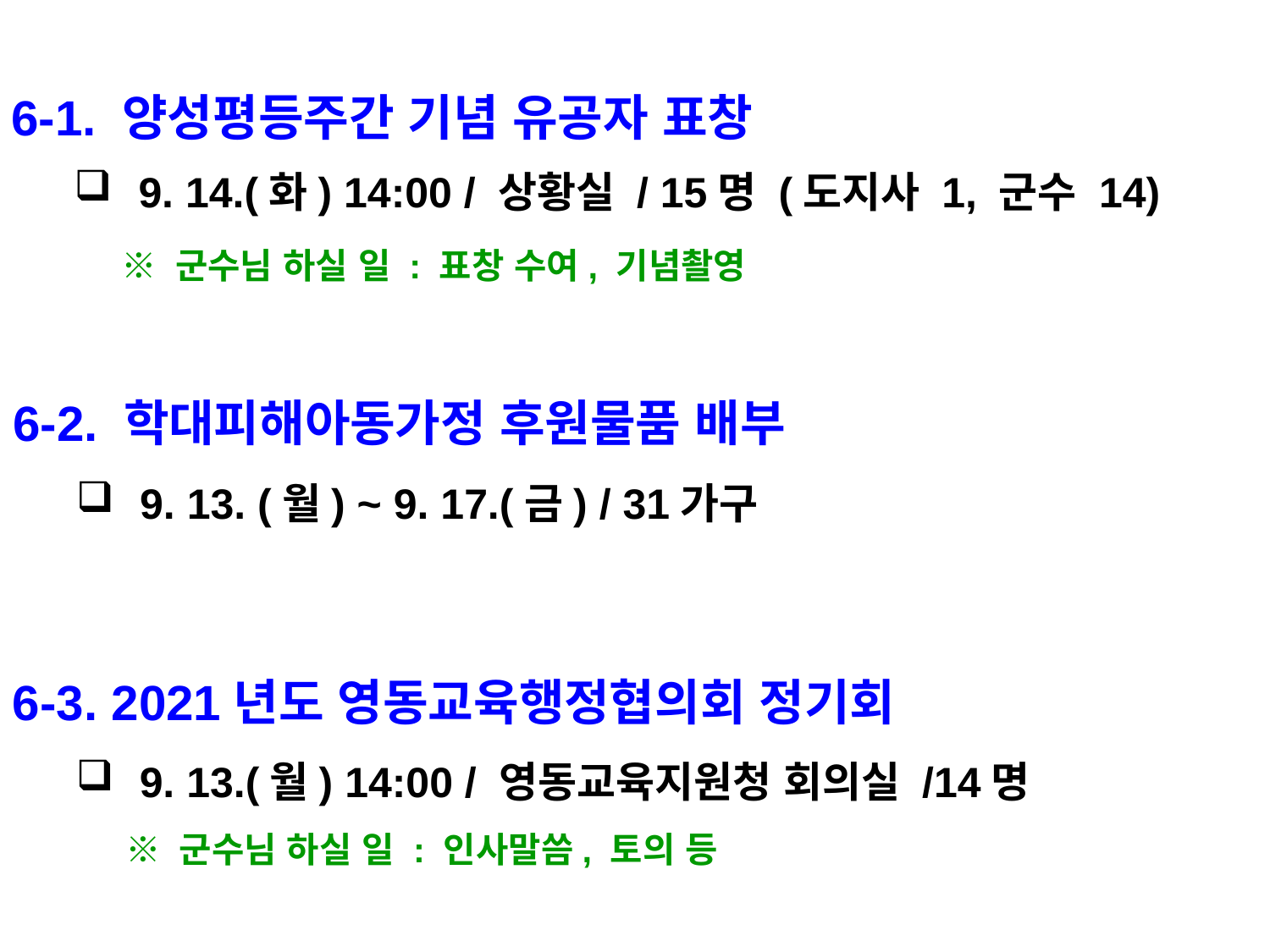

6-1. 양성평등주간 기념 유공자 표창
9. 14.(화) 14:00 / 상황실 / 15명 (도지사 1, 군수 14)
    ※ 군수님 하실 일 : 표창 수여, 기념촬영
6-2. 학대피해아동가정 후원물품 배부
9. 13. (월) ~ 9. 17.(금) / 31가구

6-3. 2021년도 영동교육행정협의회 정기회
9. 13.(월) 14:00 / 영동교육지원청 회의실 /14명
     ※ 군수님 하실 일 : 인사말씀, 토의 등